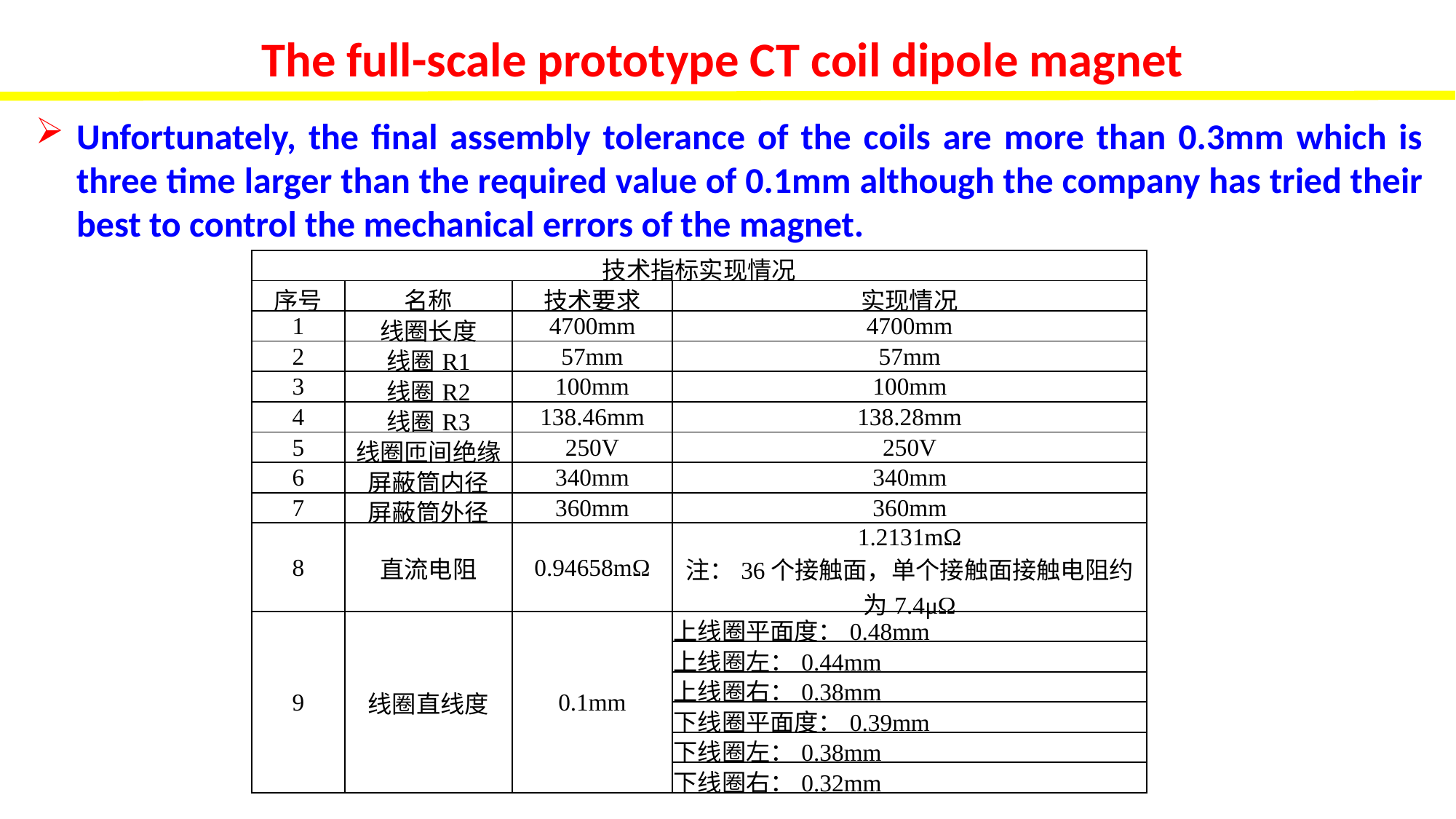

The full-scale prototype CT coil dipole magnet

Unfortunately, the final assembly tolerance of the coils are more than 0.3mm which is three time larger than the required value of 0.1mm although the company has tried their best to control the mechanical errors of the magnet.
| 技术指标实现情况 |  |  |  |
| --- | --- | --- | --- |
| 序号 | 名称 | 技术要求 | 实现情况 |
| 1 | 线圈长度 | 4700mm | 4700mm |
| 2 | 线圈R1 | 57mm | 57mm |
| 3 | 线圈R2 | 100mm | 100mm |
| 4 | 线圈R3 | 138.46mm | 138.28mm |
| 5 | 线圈匝间绝缘 | 250V | 250V |
| 6 | 屏蔽筒内径 | 340mm | 340mm |
| 7 | 屏蔽筒外径 | 360mm | 360mm |
| 8 | 直流电阻 | 0.94658mΩ | 1.2131mΩ 注：36个接触面，单个接触面接触电阻约为7.4μΩ |
| 9 | 线圈直线度 | 0.1mm | 上线圈平面度：0.48mm |
|  |  |  | 上线圈左：0.44mm |
|  |  |  | 上线圈右：0.38mm |
|  |  |  | 下线圈平面度：0.39mm |
|  |  |  | 下线圈左：0.38mm |
|  |  |  | 下线圈右：0.32mm |